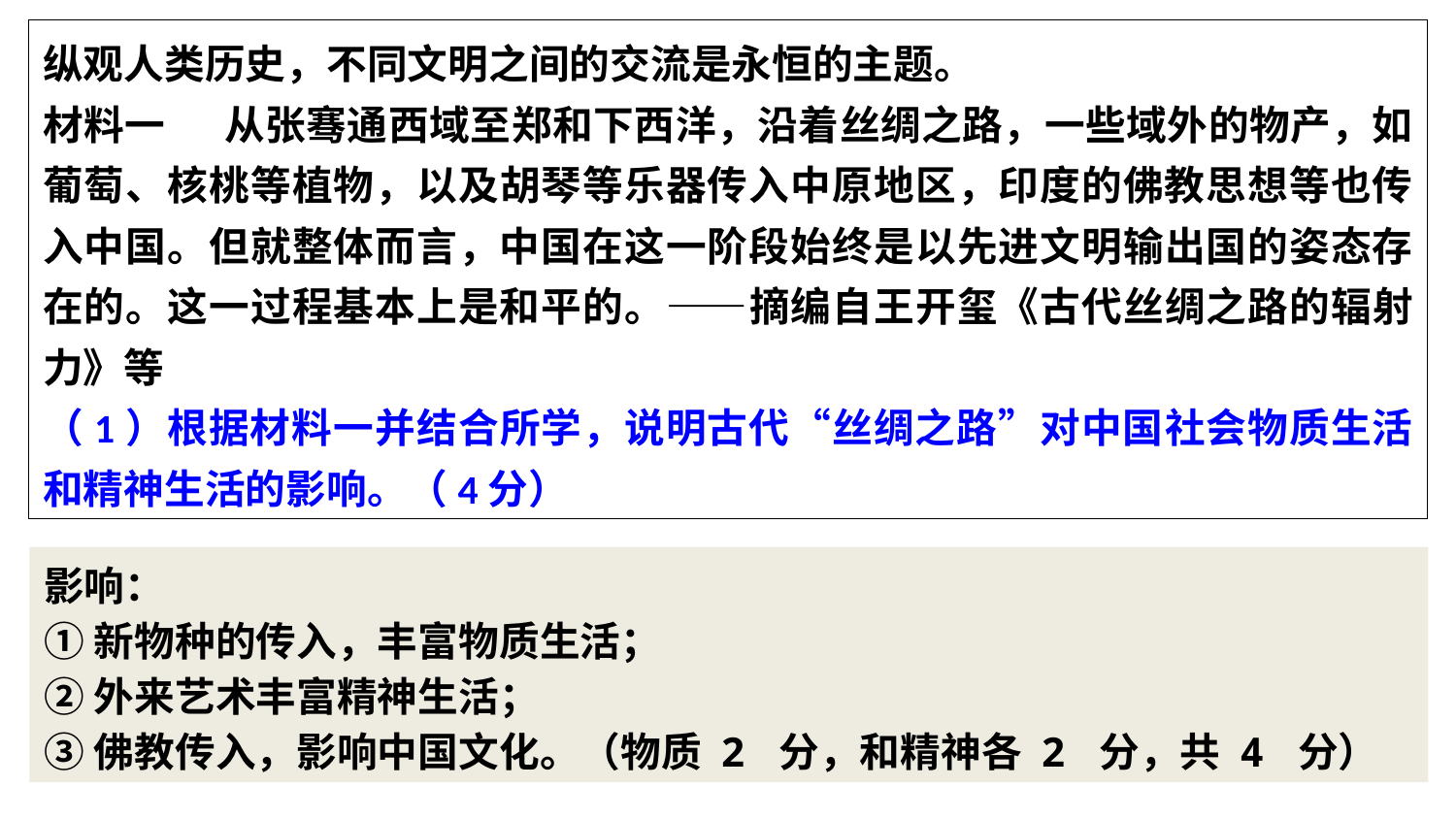

纵观人类历史，不同文明之间的交流是永恒的主题。
材料一      从张骞通西域至郑和下西洋，沿着丝绸之路，一些域外的物产，如葡萄、核桃等植物，以及胡琴等乐器传入中原地区，印度的佛教思想等也传入中国。但就整体而言，中国在这一阶段始终是以先进文明输出国的姿态存在的。这一过程基本上是和平的。——摘编自王开玺《古代丝绸之路的辐射力》等
（1）根据材料一并结合所学，说明古代“丝绸之路”对中国社会物质生活和精神生活的影响。（4分）
影响：
①新物种的传入，丰富物质生活；
②外来艺术丰富精神生活；
③佛教传入，影响中国文化。（物质 2 分，和精神各 2 分，共 4 分）